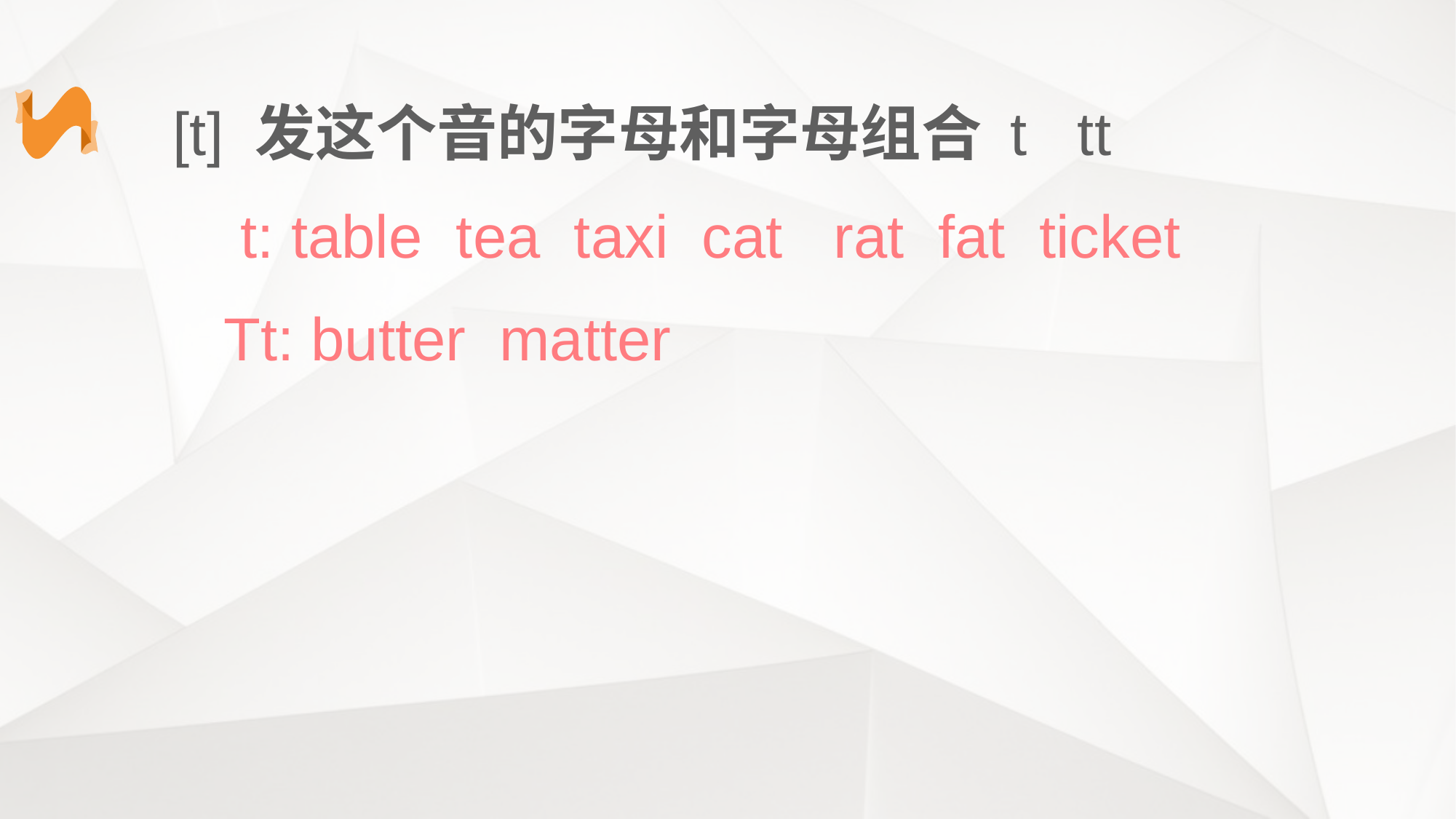

[t] 发这个音的字母和字母组合 t   tt
    t: table  tea  taxi  cat   rat  fat  ticket
   Tt: butter  matter